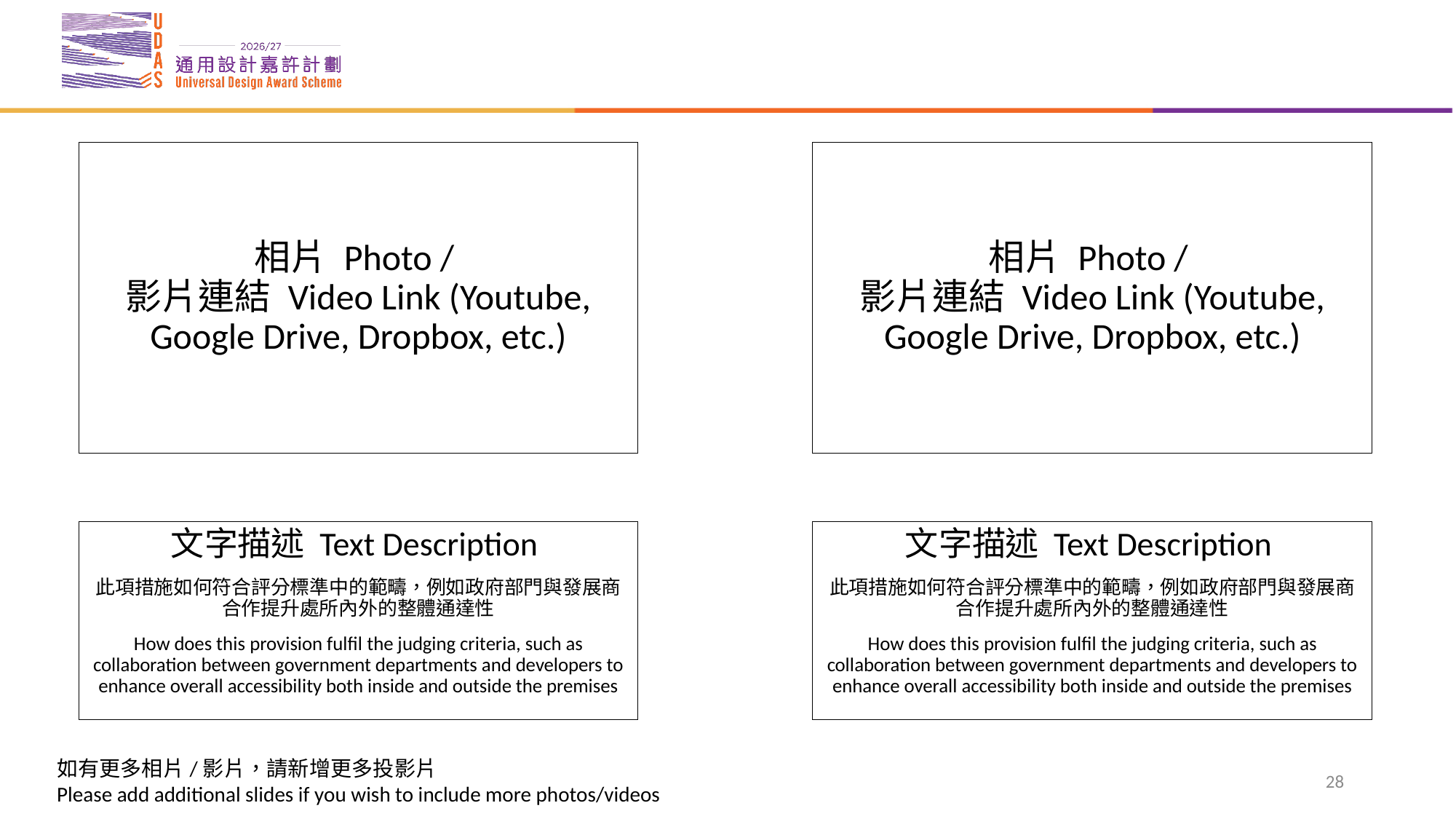

相片 Photo /
影片連結 Video Link (Youtube, Google Drive, Dropbox, etc.)
相片 Photo /
影片連結 Video Link (Youtube, Google Drive, Dropbox, etc.)
文字描述 Text Description
此項措施如何符合評分標準中的範疇，例如政府部門與發展商合作提升處所內外的整體通達性
How does this provision fulfil the judging criteria, such as collaboration between government departments and developers to enhance overall accessibility both inside and outside the premises
文字描述 Text Description
此項措施如何符合評分標準中的範疇，例如政府部門與發展商合作提升處所內外的整體通達性
How does this provision fulfil the judging criteria, such as collaboration between government departments and developers to enhance overall accessibility both inside and outside the premises
28